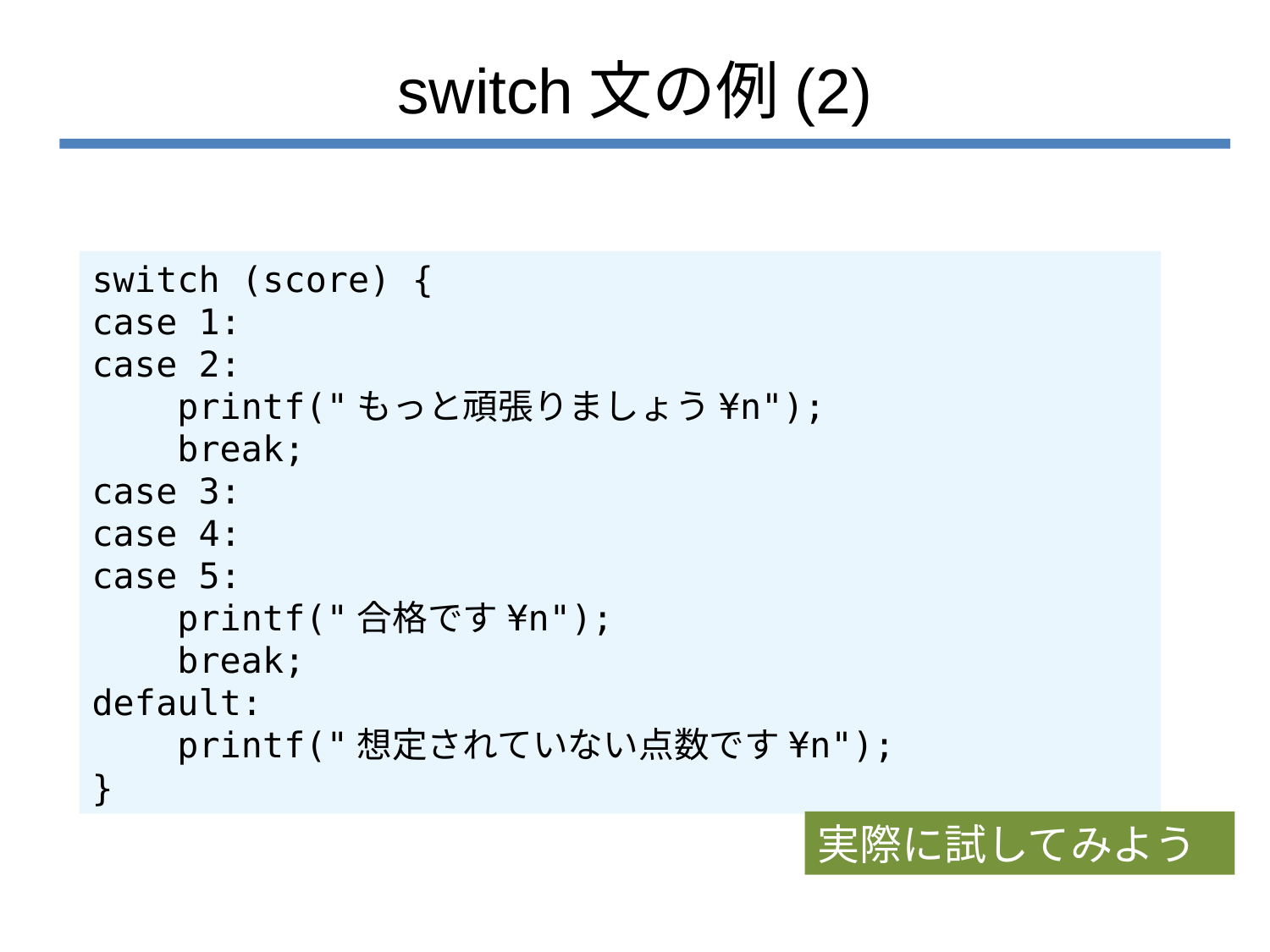

# switch文の例(2)
switch (score) {
case 1:
case 2:
    printf("もっと頑張りましょう¥n");
    break;
case 3:
case 4:
case 5:
    printf("合格です¥n");
    break;
default:
    printf("想定されていない点数です¥n");
}
実際に試してみよう